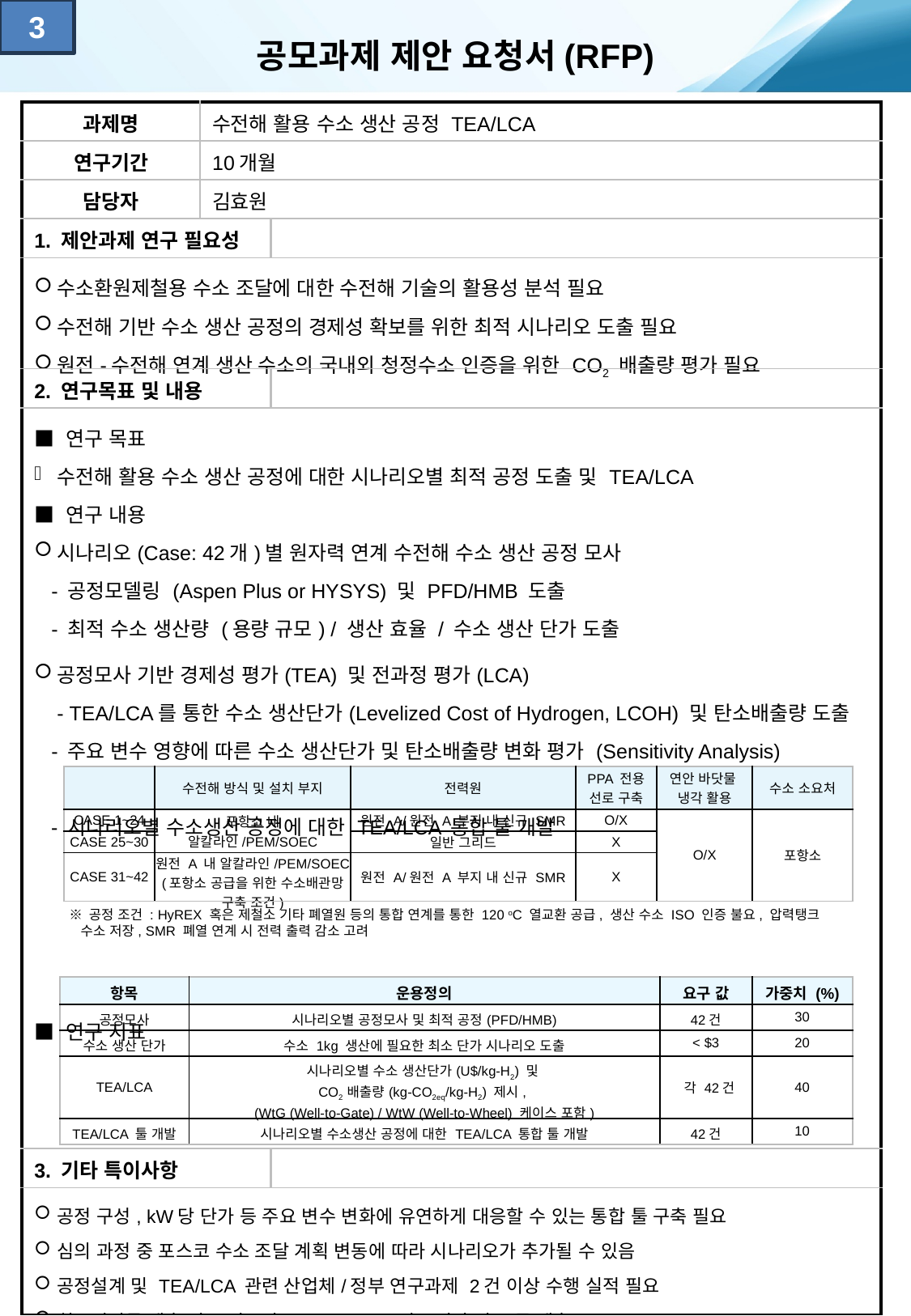

3
공모과제 제안 요청서(RFP)
| 과제명 | 수전해 활용 수소 생산 공정 TEA/LCA |  |
| --- | --- | --- |
| 연구기간 | 10개월 |  |
| 담당자 | 김효원 |  |
| 1. 제안과제 연구 필요성 |  |  |
| 수소환원제철용 수소 조달에 대한 수전해 기술의 활용성 분석 필요 수전해 기반 수소 생산 공정의 경제성 확보를 위한 최적 시나리오 도출 필요 원전-수전해 연계 생산 수소의 국내외 청정수소 인증을 위한 CO2 배출량 평가 필요 |  |  |
| 2. 연구목표 및 내용 |  |  |
| ■ 연구 목표 수전해 활용 수소 생산 공정에 대한 시나리오별 최적 공정 도출 및 TEA/LCA ■ 연구 내용 시나리오(Case: 42개)별 원자력 연계 수전해 수소 생산 공정 모사 - 공정모델링 (Aspen Plus or HYSYS) 및 PFD/HMB 도출 - 최적 수소 생산량 (용량 규모) / 생산 효율 / 수소 생산 단가 도출 공정모사 기반 경제성 평가(TEA) 및 전과정 평가(LCA) - TEA/LCA를 통한 수소 생산단가(Levelized Cost of Hydrogen, LCOH) 및 탄소배출량 도출 - 주요 변수 영향에 따른 수소 생산단가 및 탄소배출량 변화 평가 (Sensitivity Analysis) (‘30년 국내 청정수소 인증제 및 국외 RED-II 규정 충족 여부 포함) - 시나리오별 수소생산 공정에 대한 TEA/LCA 통합 툴 개발 ■ 연구 지표 |  |  |
| 3. 기타 특이사항 |  |  |
| 공정 구성, kW당 단가 등 주요 변수 변화에 유연하게 대응할 수 있는 통합 툴 구축 필요 심의 과정 중 포스코 수소 조달 계획 변동에 따라 시나리오가 추가될 수 있음 공정설계 및 TEA/LCA 관련 산업체/정부 연구과제 2건 이상 수행 실적 필요 최종결과물 제출 시 공정모사 raw file, 보고서, 기타 자료 등 제출 |  |  |
|  | 수전해 방식 및 설치 부지 | 전력원 | PPA 전용 선로 구축 | 연안 바닷물 냉각 활용 | 수소 소요처 |
| --- | --- | --- | --- | --- | --- |
| CASE 1~24 | 포항소 내 알칼라인/PEM/SOEC | 원전 A/원전 A 부지 내 신규 SMR | O/X | O/X | 포항소 |
| CASE 25~30 |  | 일반 그리드 | X |  |  |
| CASE 31~42 | 원전 A 내 알칼라인/PEM/SOEC (포항소 공급을 위한 수소배관망 구축 조건) | 원전 A/원전 A 부지 내 신규 SMR | X |  |  |
※ 공정 조건 : HyREX 혹은 제철소 기타 폐열원 등의 통합 연계를 통한 120 oC 열교환 공급, 생산 수소 ISO 인증 불요, 압력탱크
   수소 저장, SMR 폐열 연계 시 전력 출력 감소 고려
| 항목 | 운용정의 | 요구 값 | 가중치 (%) |
| --- | --- | --- | --- |
| 공정모사 | 시나리오별 공정모사 및 최적 공정(PFD/HMB) | 42건 | 30 |
| 수소 생산 단가 | 수소 1kg 생산에 필요한 최소 단가 시나리오 도출 | < $3 | 20 |
| TEA/LCA | 시나리오별 수소 생산단가(U$/kg-H2) 및 CO2 배출량(kg-CO2eq/kg-H2) 제시, (WtG (Well-to-Gate) / WtW (Well-to-Wheel) 케이스 포함) | 각 42건 | 40 |
| TEA/LCA 툴 개발 | 시나리오별 수소생산 공정에 대한 TEA/LCA 통합 툴 개발 | 42건 | 10 |